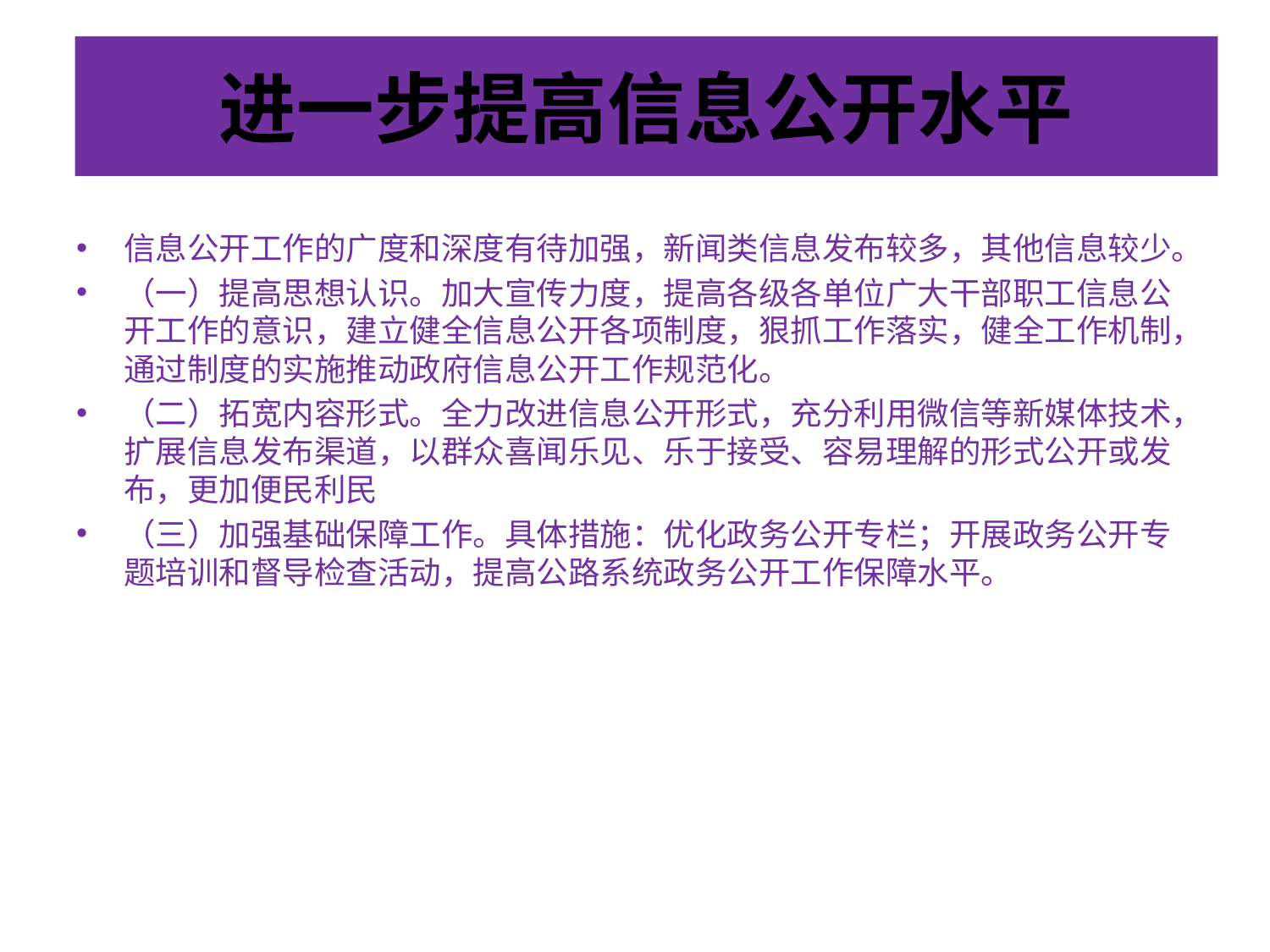

# 进一步提高信息公开水平
信息公开工作的广度和深度有待加强，新闻类信息发布较多，其他信息较少。
（一）提高思想认识。加大宣传力度，提高各级各单位广大干部职工信息公开工作的意识，建立健全信息公开各项制度，狠抓工作落实，健全工作机制，通过制度的实施推动政府信息公开工作规范化。
（二）拓宽内容形式。全力改进信息公开形式，充分利用微信等新媒体技术，扩展信息发布渠道，以群众喜闻乐见、乐于接受、容易理解的形式公开或发布，更加便民利民
（三）加强基础保障工作。具体措施：优化政务公开专栏；开展政务公开专题培训和督导检查活动，提高公路系统政务公开工作保障水平。